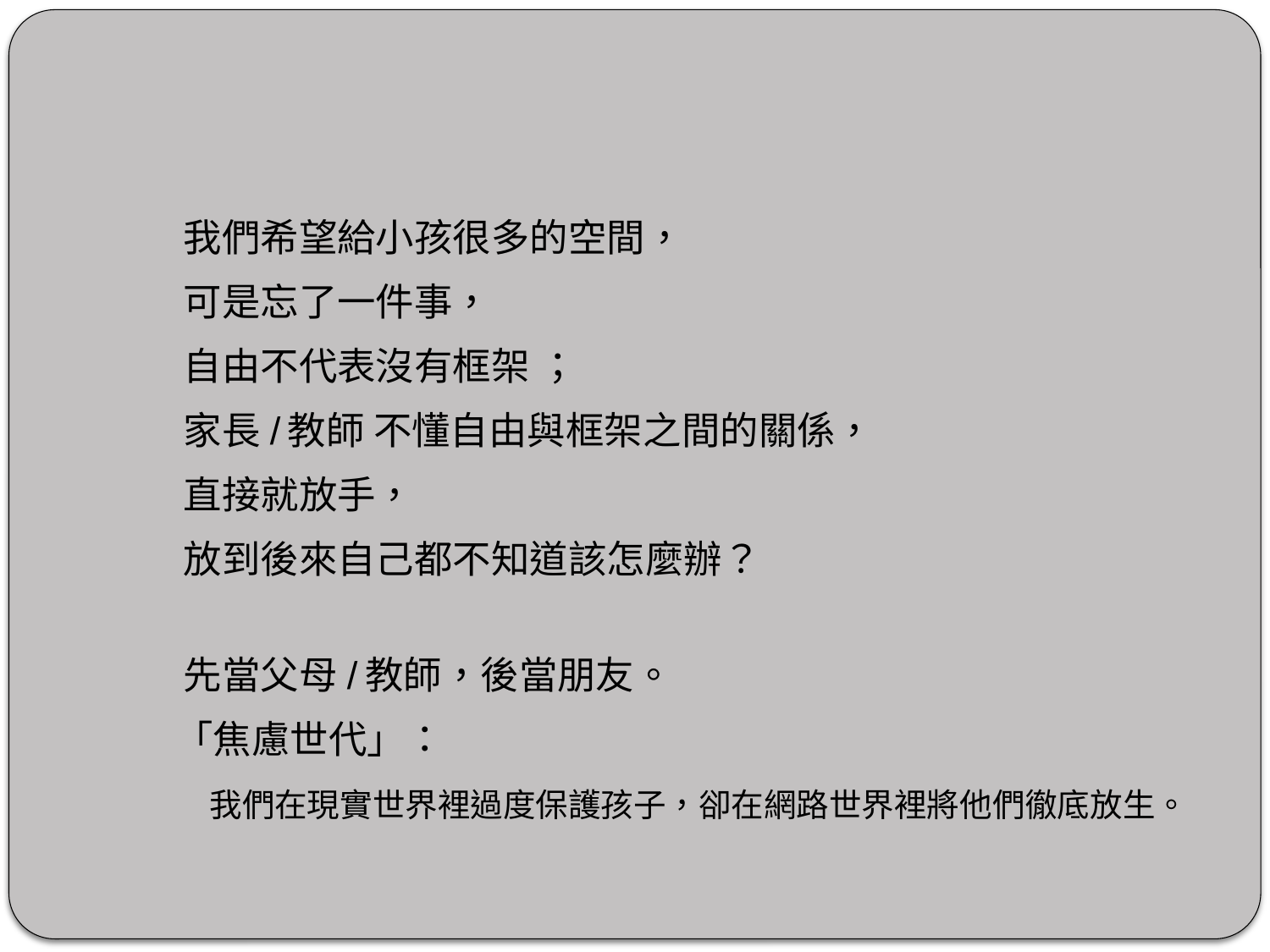

我們希望給小孩很多的空間，
    可是忘了一件事，
    自由不代表沒有框架 ；
    家長/教師 不懂自由與框架之間的關係，
    直接就放手，
    放到後來自己都不知道該怎麼辦？

    先當父母/教師，後當朋友。
   「焦慮世代」：
       我們在現實世界裡過度保護孩子，卻在網路世界裡將他們徹底放生。